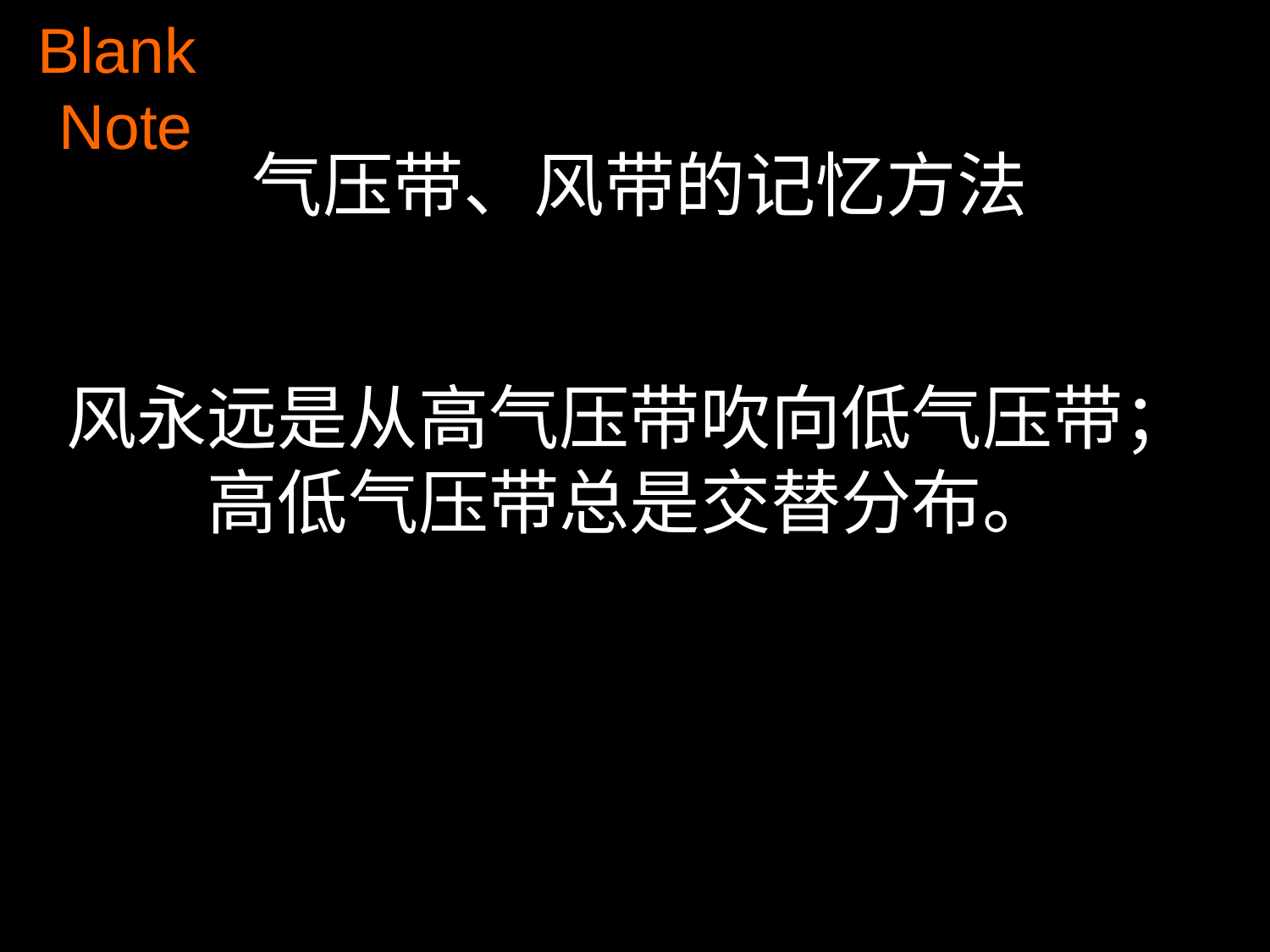

Blank
Note
气压带、风带的记忆方法
# 风永远是从高气压带吹向低气压带； 高低气压带总是交替分布。